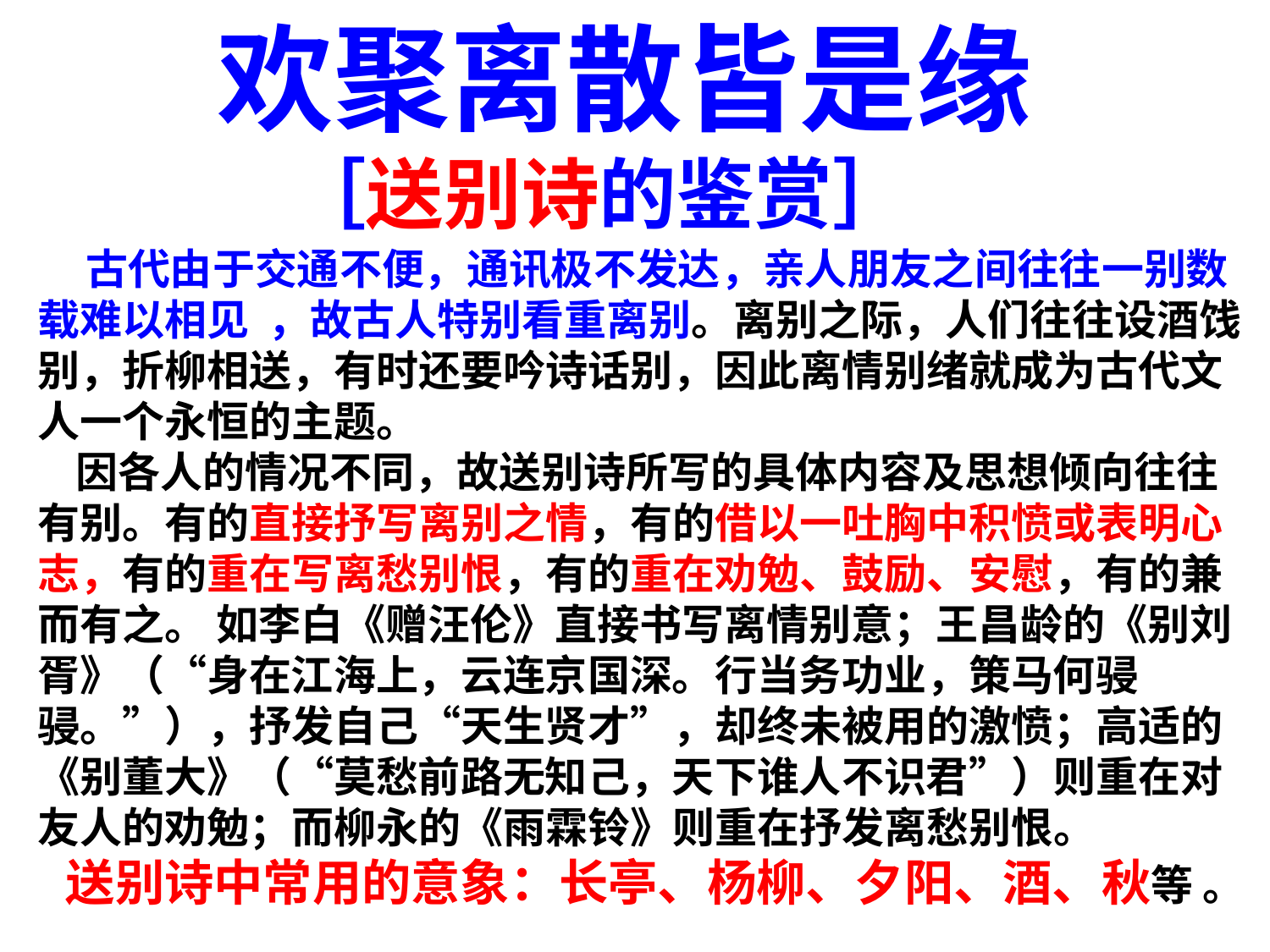

欢聚离散皆是缘
   ［送别诗的鉴赏］
    古代由于交通不便，通讯极不发达，亲人朋友之间往往一别数载难以相见  ，故古人特别看重离别。离别之际，人们往往设酒饯别，折柳相送，有时还要吟诗话别，因此离情别绪就成为古代文人一个永恒的主题。
    因各人的情况不同，故送别诗所写的具体内容及思想倾向往往有别。有的直接抒写离别之情，有的借以一吐胸中积愤或表明心志，有的重在写离愁别恨，有的重在劝勉、鼓励、安慰，有的兼而有之。 如李白《赠汪伦》直接书写离情别意；王昌龄的《别刘胥》（“身在江海上，云连京国深。行当务功业，策马何骎骎。”），抒发自己“天生贤才”，却终未被用的激愤；高适的《别董大》（“莫愁前路无知己，天下谁人不识君”）则重在对友人的劝勉；而柳永的《雨霖铃》则重在抒发离愁别恨。
   送别诗中常用的意象：长亭、杨柳、夕阳、酒、秋等 。